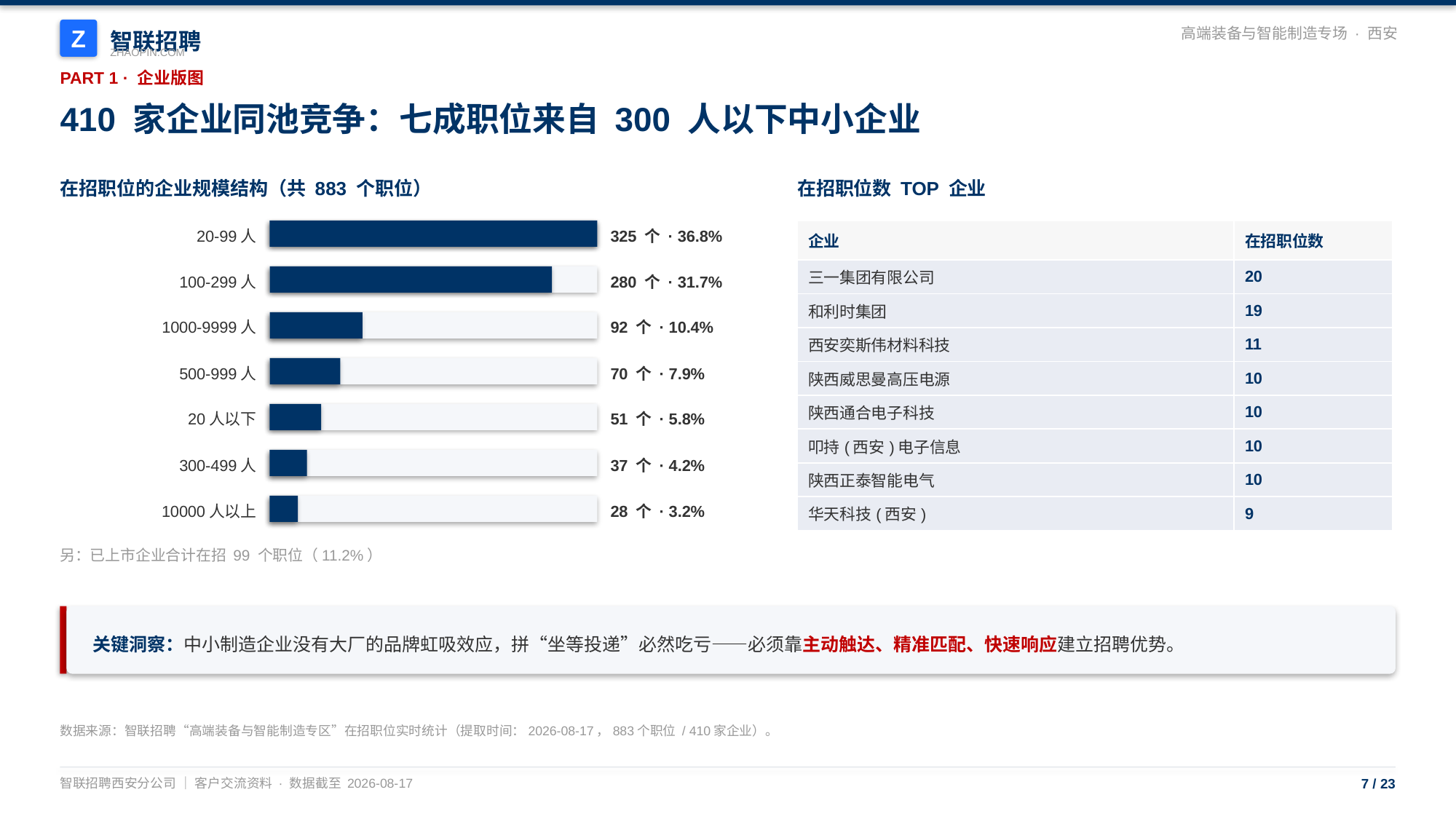

智联招聘
Z
高端装备与智能制造专场 · 西安
ZHAOPIN.COM
PART 1 · 企业版图
410 家企业同池竞争：七成职位来自 300 人以下中小企业
在招职位的企业规模结构（共 883 个职位）
在招职位数 TOP 企业
20-99人
325 个 · 36.8%

| 企业 | 在招职位数 |
| --- | --- |
| 三一集团有限公司 | 20 |
| 和利时集团 | 19 |
| 西安奕斯伟材料科技 | 11 |
| 陕西威思曼高压电源 | 10 |
| 陕西通合电子科技 | 10 |
| 叩持(西安)电子信息 | 10 |
| 陕西正泰智能电气 | 10 |
| 华天科技(西安) | 9 |
100-299人
280 个 · 31.7%

1000-9999人
92 个 · 10.4%

500-999人
70 个 · 7.9%

20人以下
51 个 · 5.8%

300-499人
37 个 · 4.2%

10000人以上
28 个 · 3.2%

另：已上市企业合计在招 99 个职位（11.2%）

关键洞察：中小制造企业没有大厂的品牌虹吸效应，拼“坐等投递”必然吃亏——必须靠主动触达、精准匹配、快速响应建立招聘优势。
数据来源：智联招聘“高端装备与智能制造专区”在招职位实时统计（提取时间：2026-08-17，883个职位 / 410家企业）。

智联招聘西安分公司 ｜ 客户交流资料 · 数据截至 2026-08-17
7 / 23